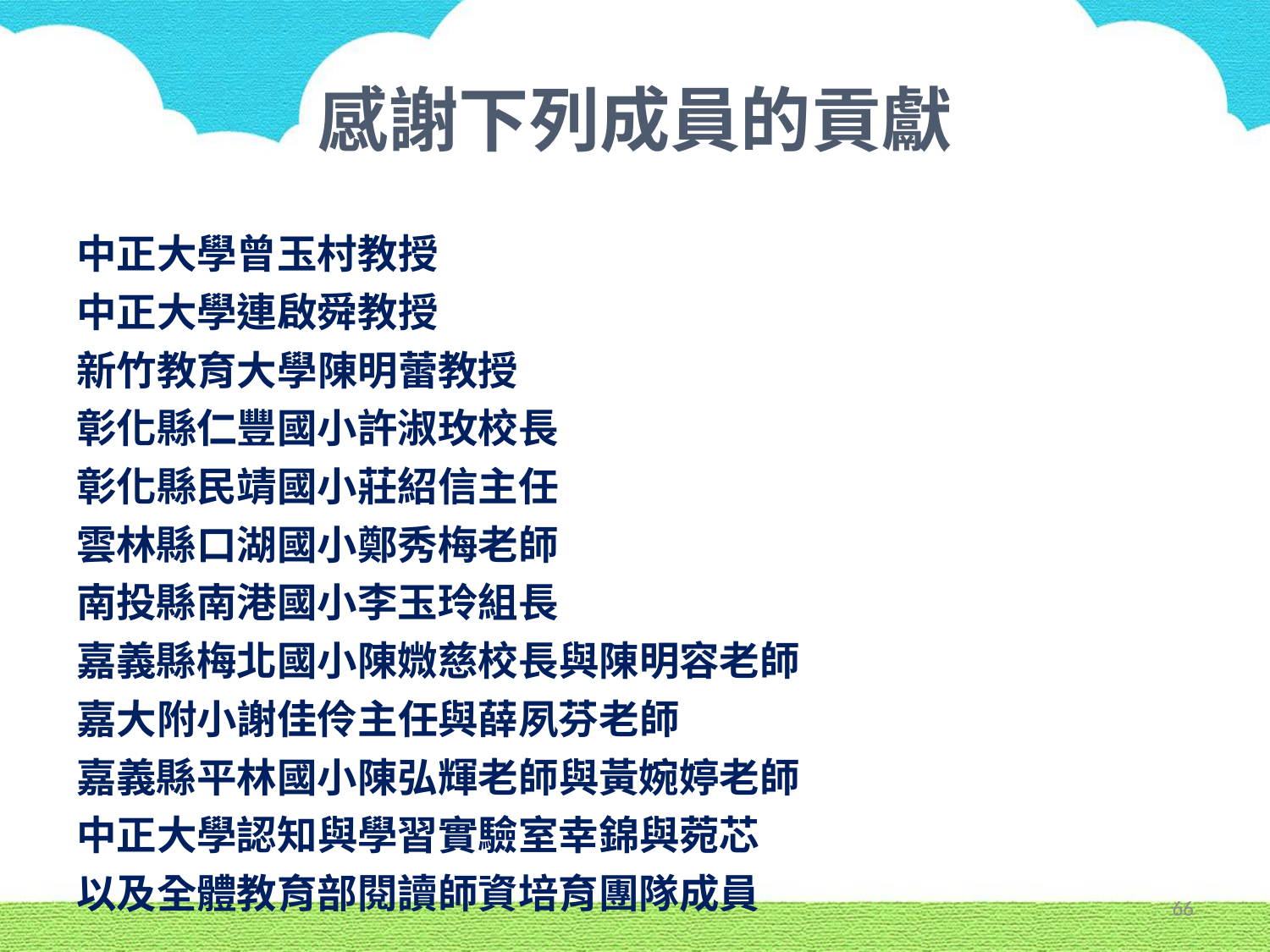

# 感謝下列成員的貢獻
中正大學曾玉村教授
中正大學連啟舜教授
新竹教育大學陳明蕾教授
彰化縣仁豐國小許淑玫校長
彰化縣民靖國小莊紹信主任
雲林縣口湖國小鄭秀梅老師
南投縣南港國小李玉玲組長
嘉義縣梅北國小陳媺慈校長與陳明容老師
嘉大附小謝佳伶主任與薛夙芬老師
嘉義縣平林國小陳弘輝老師與黃婉婷老師
中正大學認知與學習實驗室幸錦與菀芯
以及全體教育部閱讀師資培育團隊成員

66